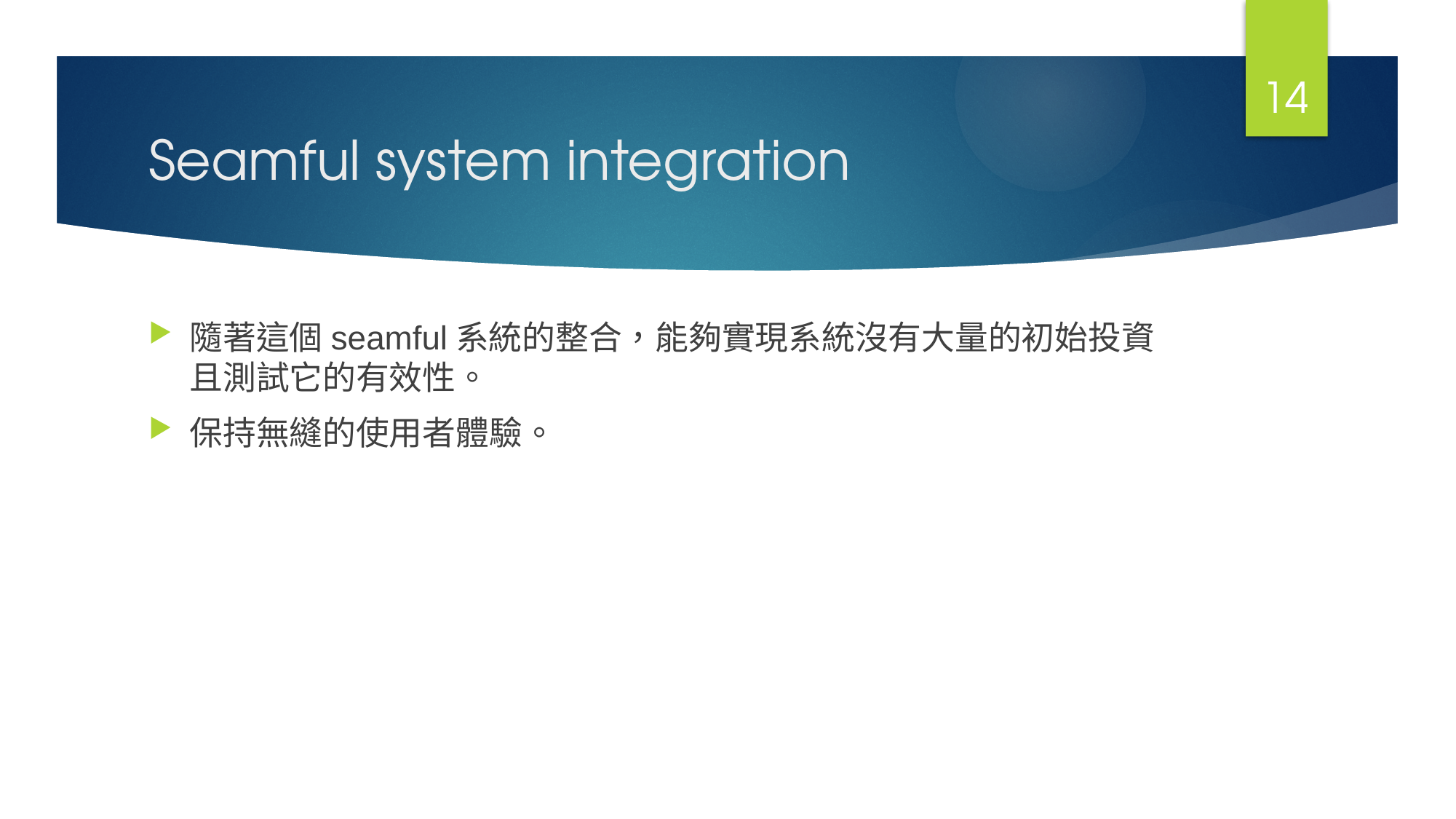

14
# Seamful system integration
隨著這個seamful系統的整合，能夠實現系統沒有大量的初始投資且測試它的有效性。
保持無縫的使用者體驗。